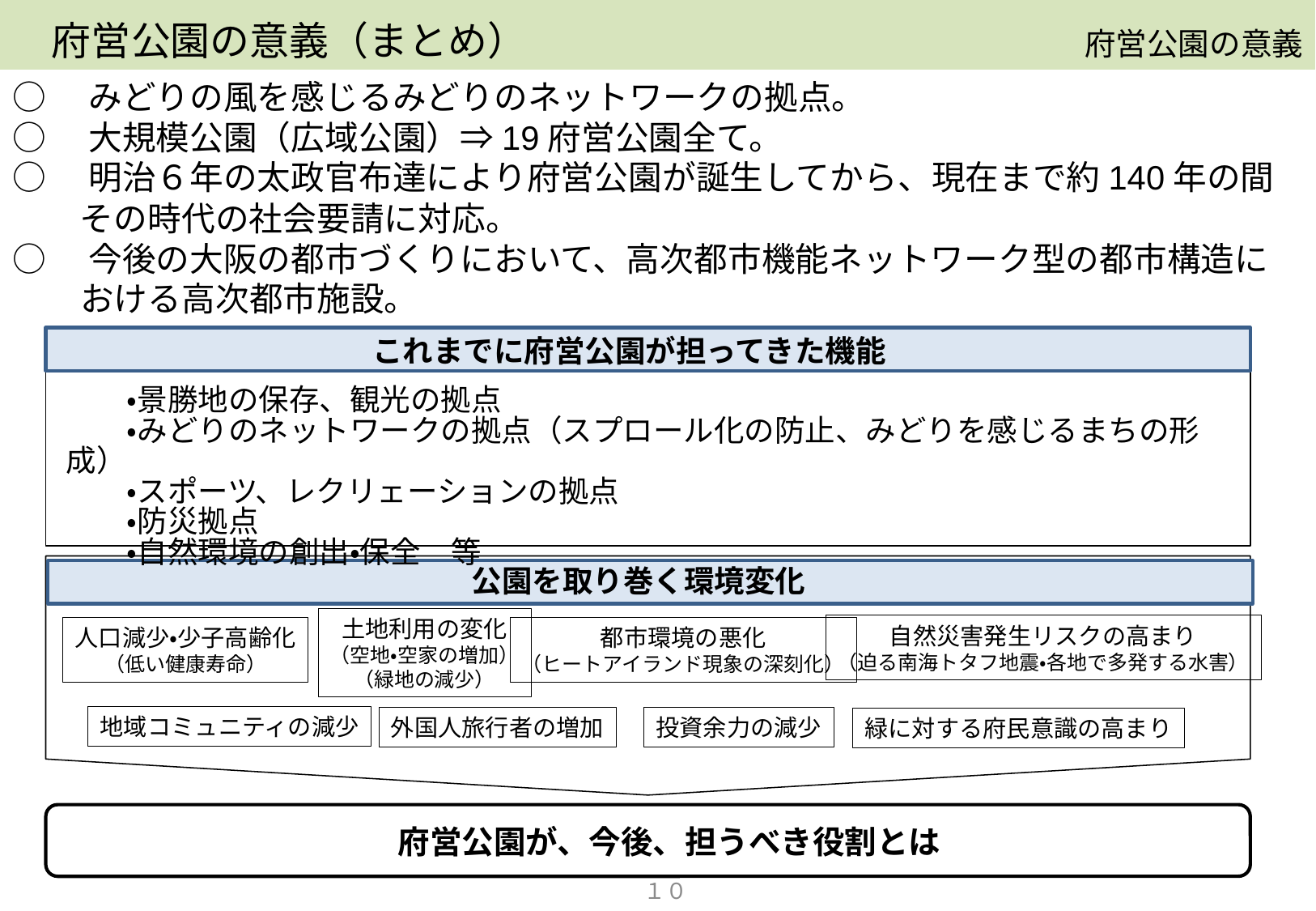

府営公園の意義（まとめ）
　府営公園の意義
○　みどりの風を感じるみどりのネットワークの拠点。
○　大規模公園（広域公園）⇒19府営公園全て。
○　明治６年の太政官布達により府営公園が誕生してから、現在まで約140年の間
　　その時代の社会要請に対応。
○　今後の大阪の都市づくりにおいて、高次都市機能ネットワーク型の都市構造に
　　おける高次都市施設。

これまでに府営公園が担ってきた機能

　　・景勝地の保存、観光の拠点
　　・みどりのネットワークの拠点（スプロール化の防止、みどりを感じるまちの形成）
　　・スポーツ、レクリェーションの拠点
　　・防災拠点
　　・自然環境の創出・保全　等
公園を取り巻く環境変化

土地利用の変化
（空地・空家の増加）
（緑地の減少）
自然災害発生リスクの高まり
（迫る南海トタフ地震・各地で多発する水害）
人口減少・少子高齢化
（低い健康寿命）
都市環境の悪化
（ヒートアイランド現象の深刻化）
地域コミュニティの減少
外国人旅行者の増加
投資余力の減少
緑に対する府民意識の高まり

府営公園が、今後、担うべき役割とは
１０